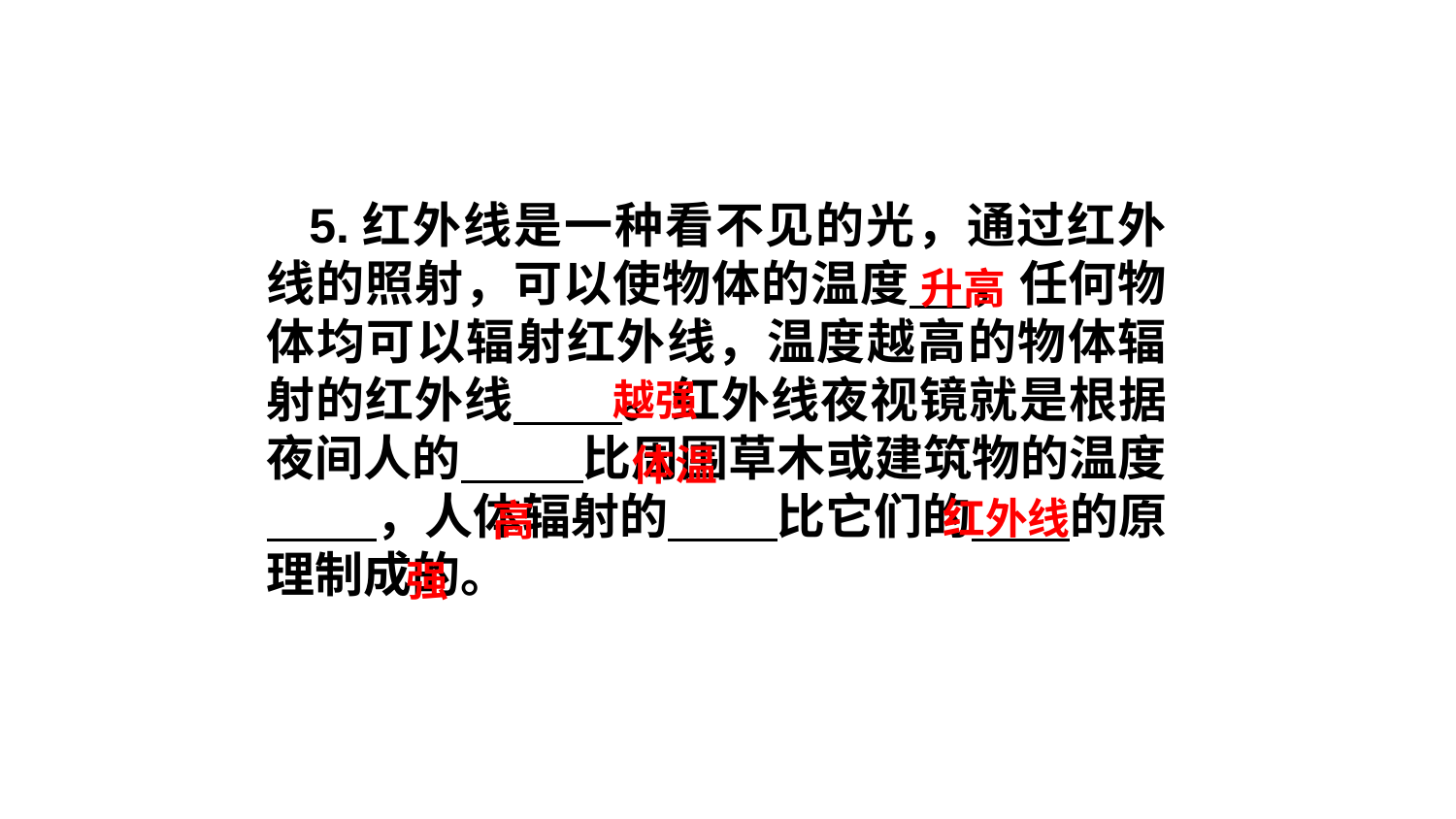

5.红外线是一种看不见的光，通过红外线的照射，可以使物体的温度     ，任何物体均可以辐射红外线，温度越高的物体辐射的红外线         。红外线夜视镜就是根据夜间人的           比周围草木或建筑物的温度           ，人体辐射的          比它们的         的原理制成的。
升高
越强
体温

红外线
高

强